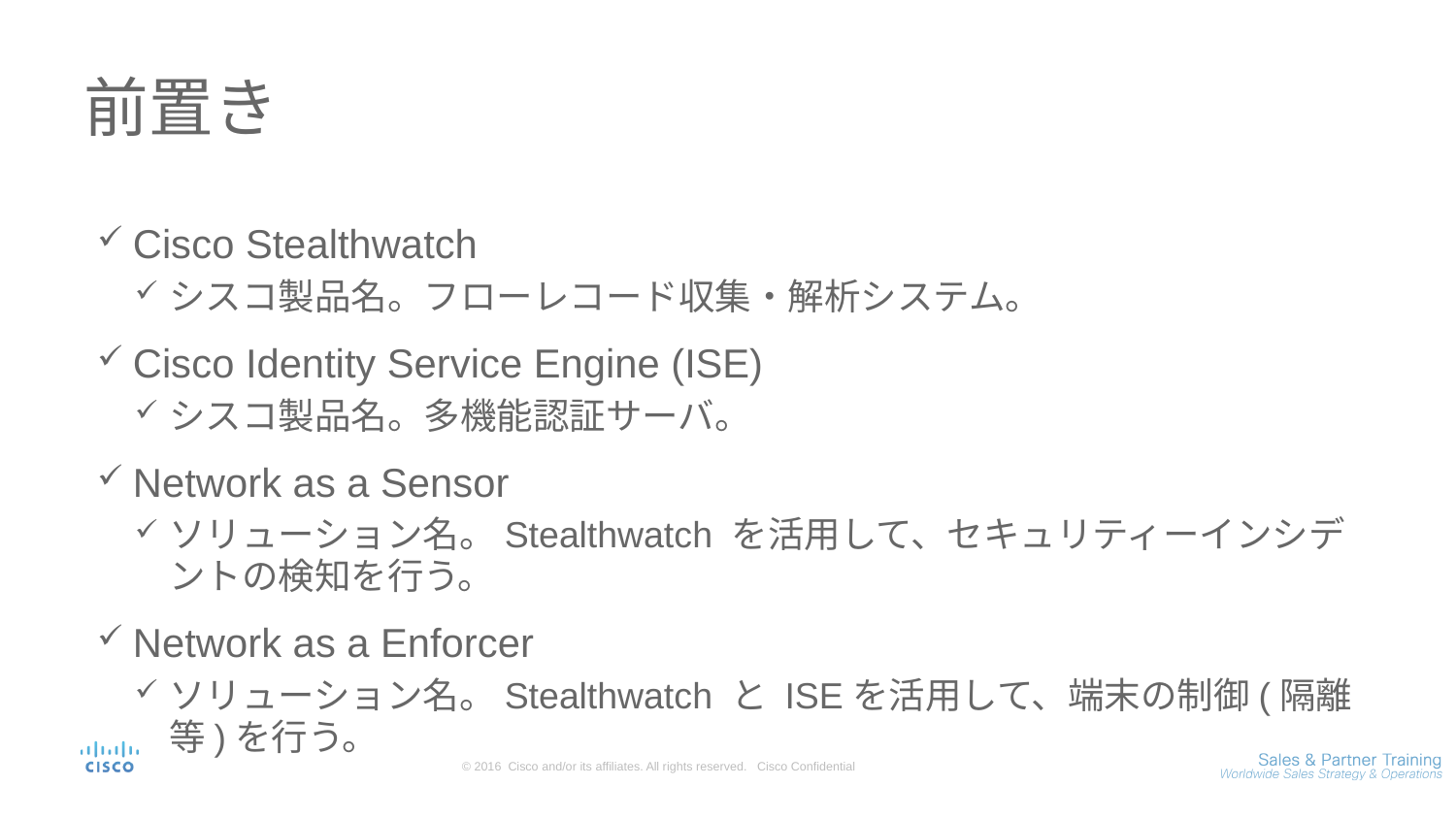

# 前置き
Cisco Stealthwatch
シスコ製品名。フローレコード収集・解析システム。
Cisco Identity Service Engine (ISE)
シスコ製品名。多機能認証サーバ。
Network as a Sensor
ソリューション名。Stealthwatch を活用して、セキュリティーインシデントの検知を行う。
Network as a Enforcer
ソリューション名。Stealthwatch と ISEを活用して、端末の制御(隔離等)を行う。